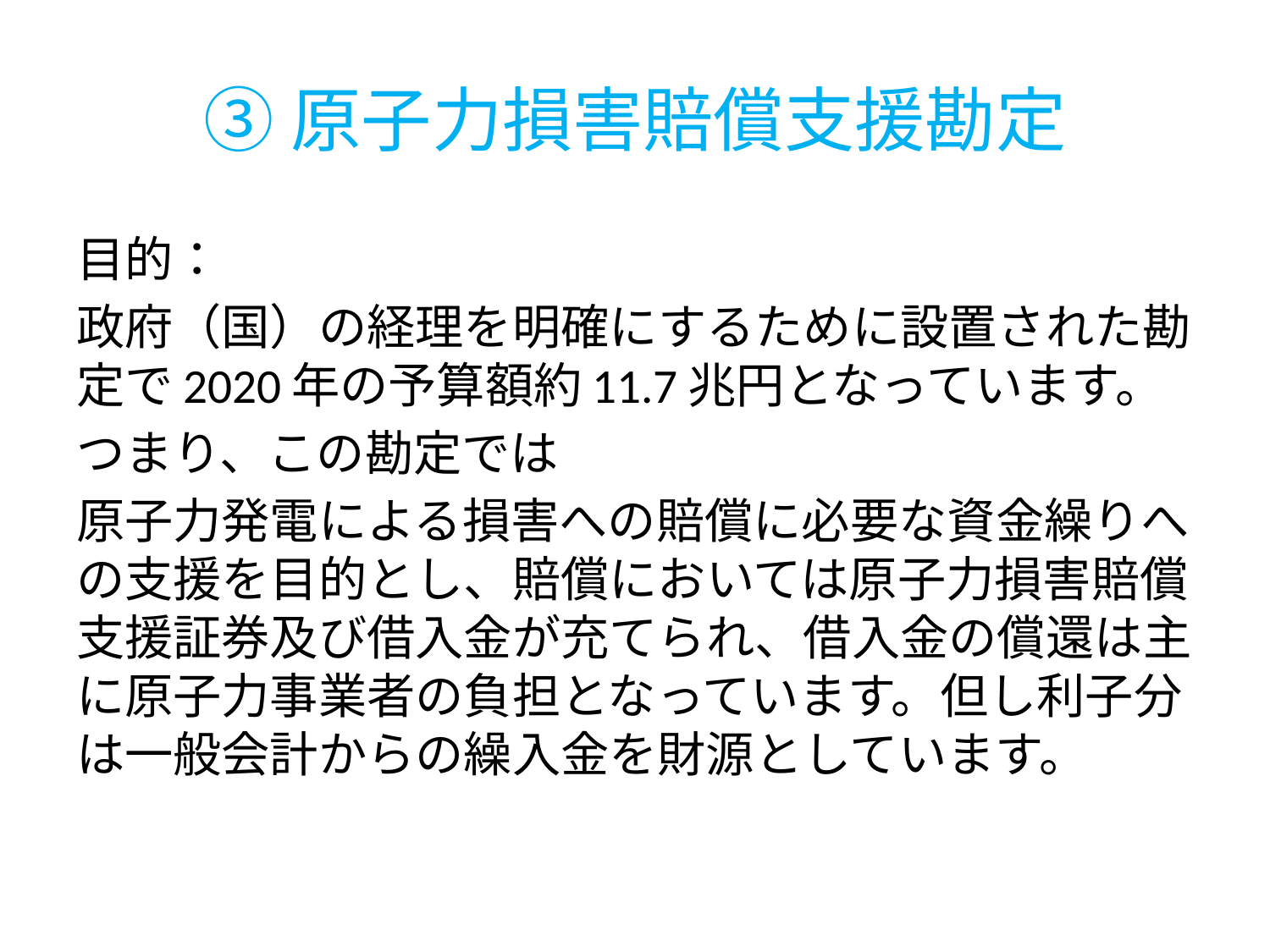

# ③原子力損害賠償支援勘定
目的：
政府（国）の経理を明確にするために設置された勘定で2020年の予算額約11.7兆円となっています。
つまり、この勘定では
原子力発電による損害への賠償に必要な資金繰りへの支援を目的とし、賠償においては原子力損害賠償支援証券及び借入金が充てられ、借入金の償還は主に原子力事業者の負担となっています。但し利子分は一般会計からの繰入金を財源としています。